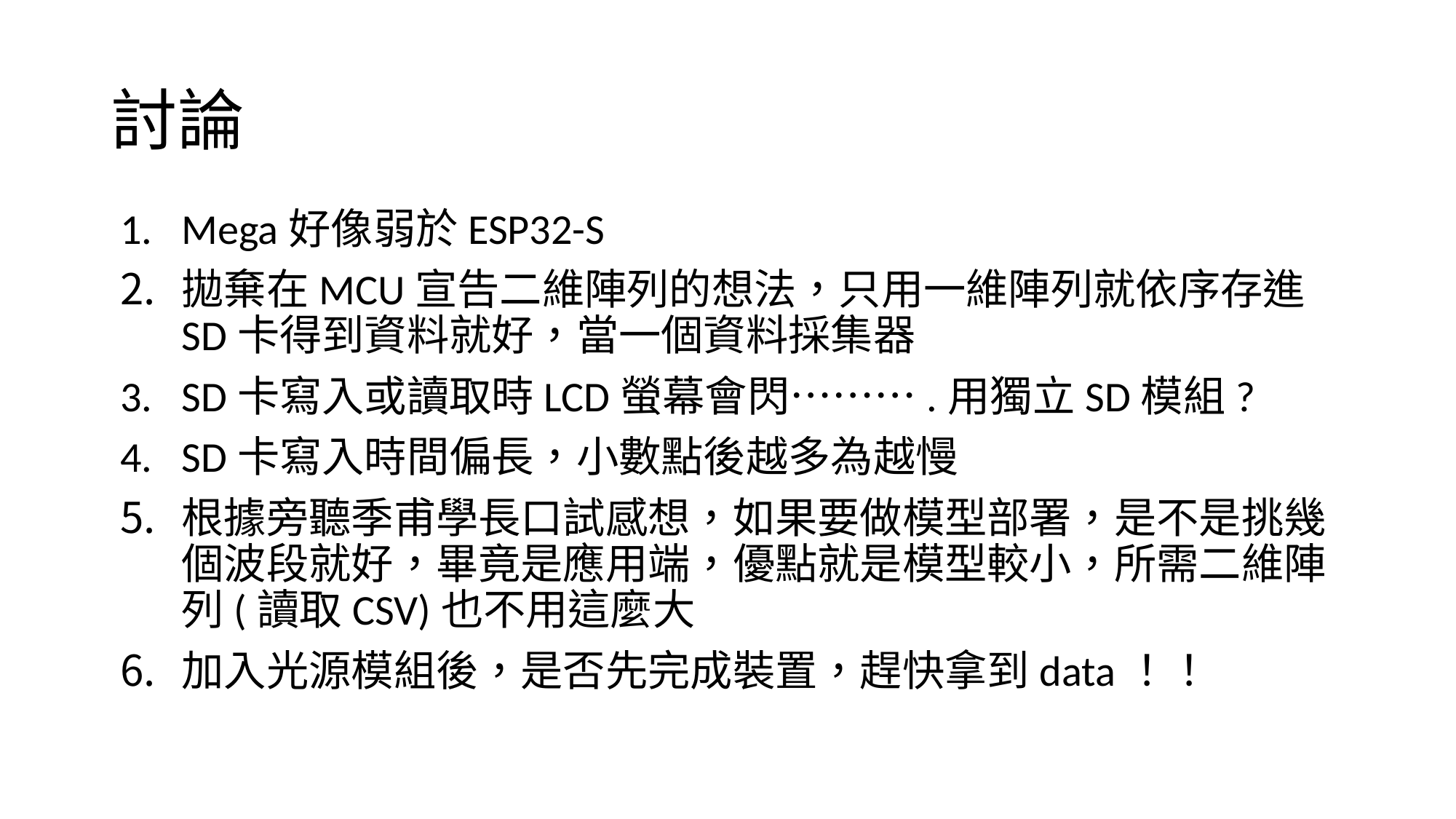

# 討論
Mega好像弱於ESP32-S
拋棄在MCU宣告二維陣列的想法，只用一維陣列就依序存進SD卡得到資料就好，當一個資料採集器
SD卡寫入或讀取時LCD螢幕會閃……….用獨立SD模組?
SD卡寫入時間偏長，小數點後越多為越慢
根據旁聽季甫學長口試感想，如果要做模型部署，是不是挑幾個波段就好，畢竟是應用端，優點就是模型較小，所需二維陣列(讀取CSV)也不用這麼大
加入光源模組後，是否先完成裝置，趕快拿到data！！